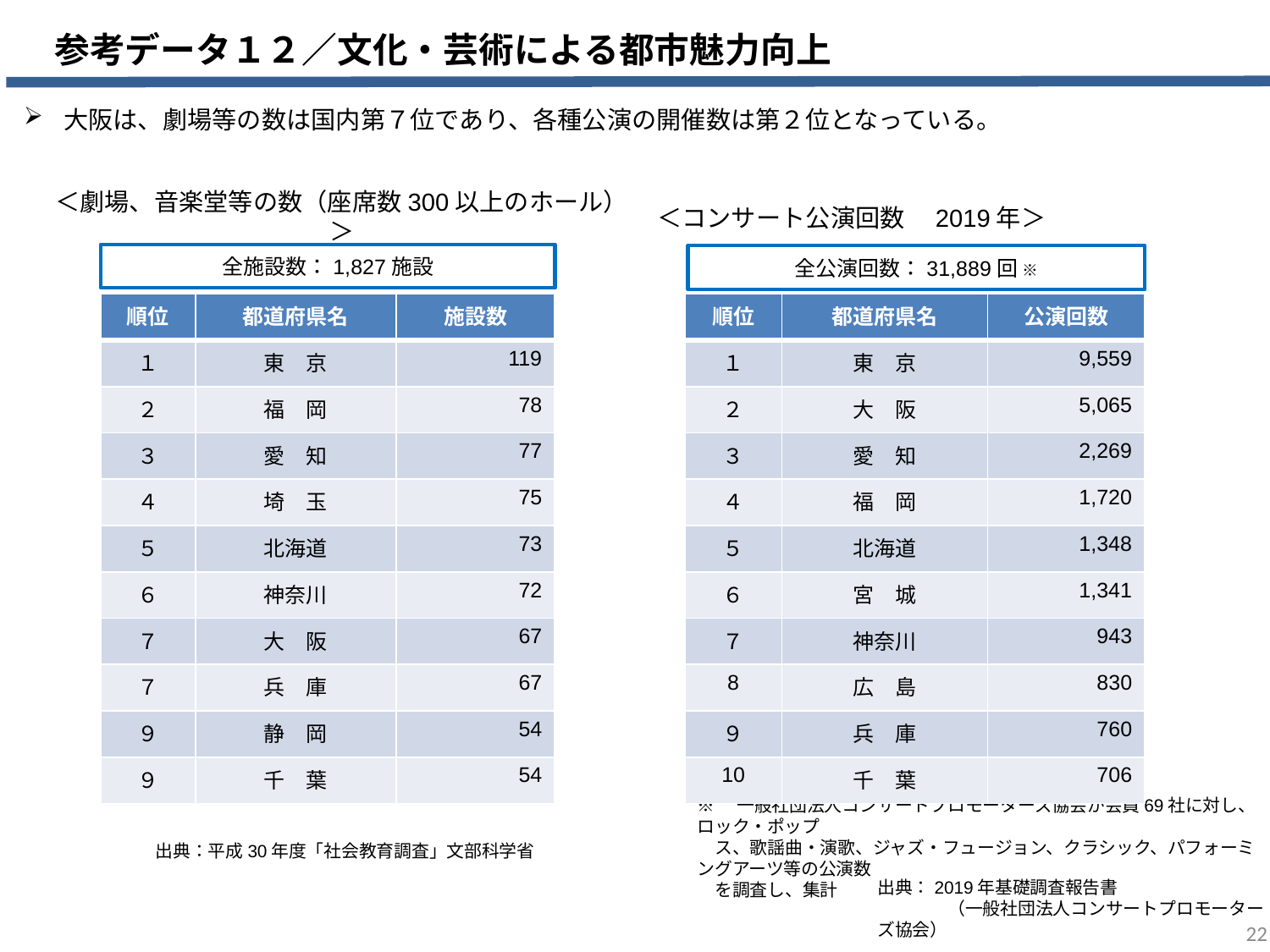

参考データ１２／文化・芸術による都市魅力向上
大阪は、劇場等の数は国内第７位であり、各種公演の開催数は第２位となっている。
＜劇場、音楽堂等の数（座席数300以上のホール）＞
＜コンサート公演回数　2019年＞
全施設数：1,827施設
全公演回数：31,889回 ※
| 順位 | 都道府県名 | 施設数 |
| --- | --- | --- |
| １ | 東　京 | 119 |
| ２ | 福　岡 | 78 |
| ３ | 愛　知 | 77 |
| ４ | 埼　玉 | 75 |
| ５ | 北海道 | 73 |
| ６ | 神奈川 | 72 |
| ７ | 大　阪 | 67 |
| ７ | 兵　庫 | 67 |
| ９ | 静　岡 | 54 |
| ９ | 千　葉 | 54 |
| 順位 | 都道府県名 | 公演回数 |
| --- | --- | --- |
| １ | 東　京 | 9,559 |
| ２ | 大　阪 | 5,065 |
| ３ | 愛　知 | 2,269 |
| ４ | 福　岡 | 1,720 |
| ５ | 北海道 | 1,348 |
| ６ | 宮　城 | 1,341 |
| ７ | 神奈川 | 943 |
| 8 | 広　島 | 830 |
| ９ | 兵　庫 | 760 |
| 10 | 千　葉 | 706 |
※　一般社団法人コンサートプロモーターズ協会が会員69社に対し、ロック・ポップ
　ス、歌謡曲・演歌、ジャズ・フュージョン、クラシック、パフォーミングアーツ等の公演数
　を調査し、集計
出典：平成30年度「社会教育調査」文部科学省
出典：2019年基礎調査報告書
　　　　（一般社団法人コンサートプロモーターズ協会）
22